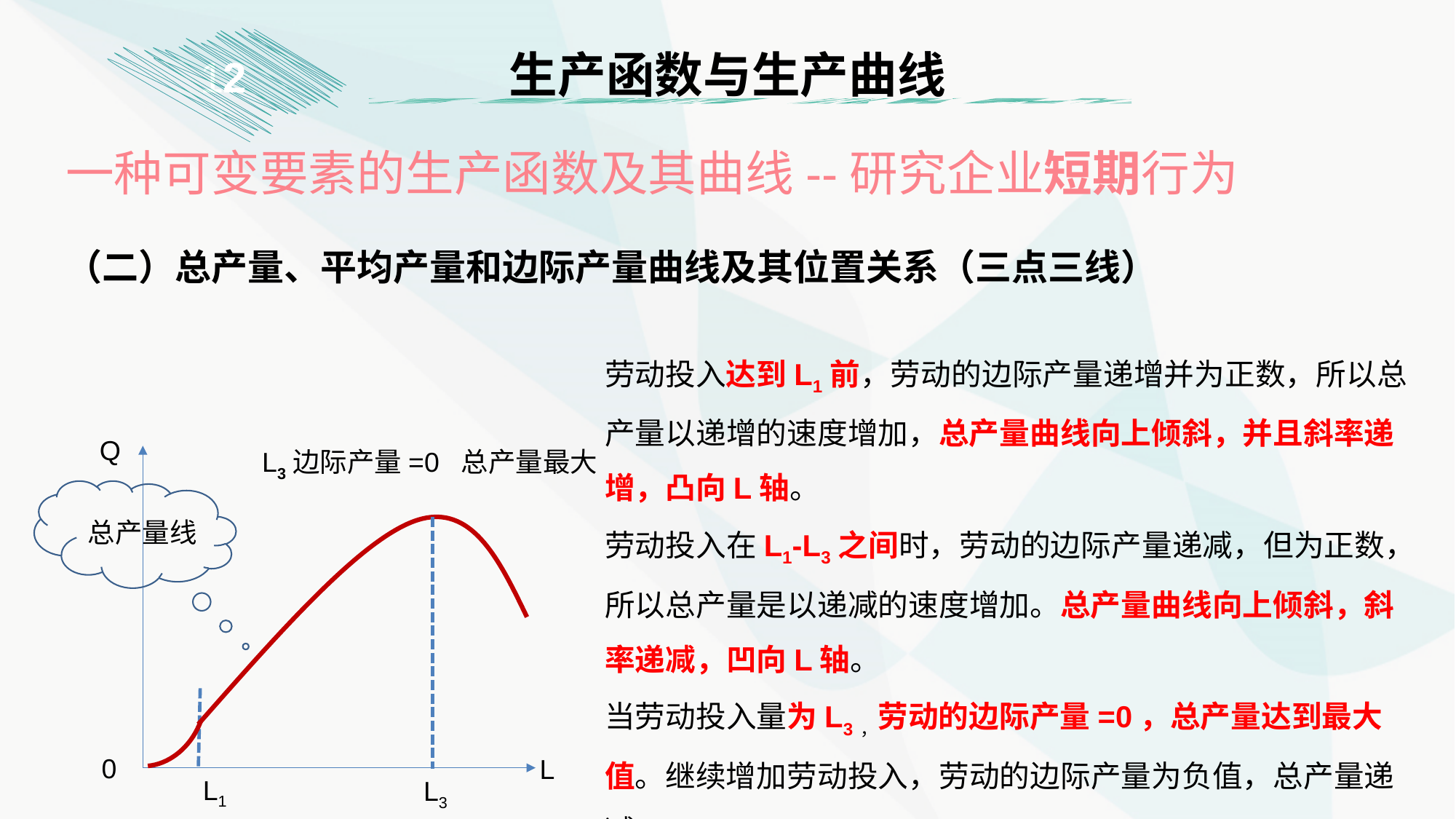

生产函数与生产曲线
1
2
一种可变要素的生产函数及其曲线--研究企业短期行为

（二）总产量、平均产量和边际产量曲线及其位置关系（三点三线）
劳动投入达到L1前，劳动的边际产量递增并为正数，所以总产量以递增的速度增加，总产量曲线向上倾斜，并且斜率递增，凸向L轴。
劳动投入在L1-L3之间时，劳动的边际产量递减，但为正数，所以总产量是以递减的速度增加。总产量曲线向上倾斜，斜率递减，凹向L轴。
当劳动投入量为L3，劳动的边际产量=0，总产量达到最大值。继续增加劳动投入，劳动的边际产量为负值，总产量递减
Q
L3边际产量=0  总产量最大
总产量线

0
L
L1
L3